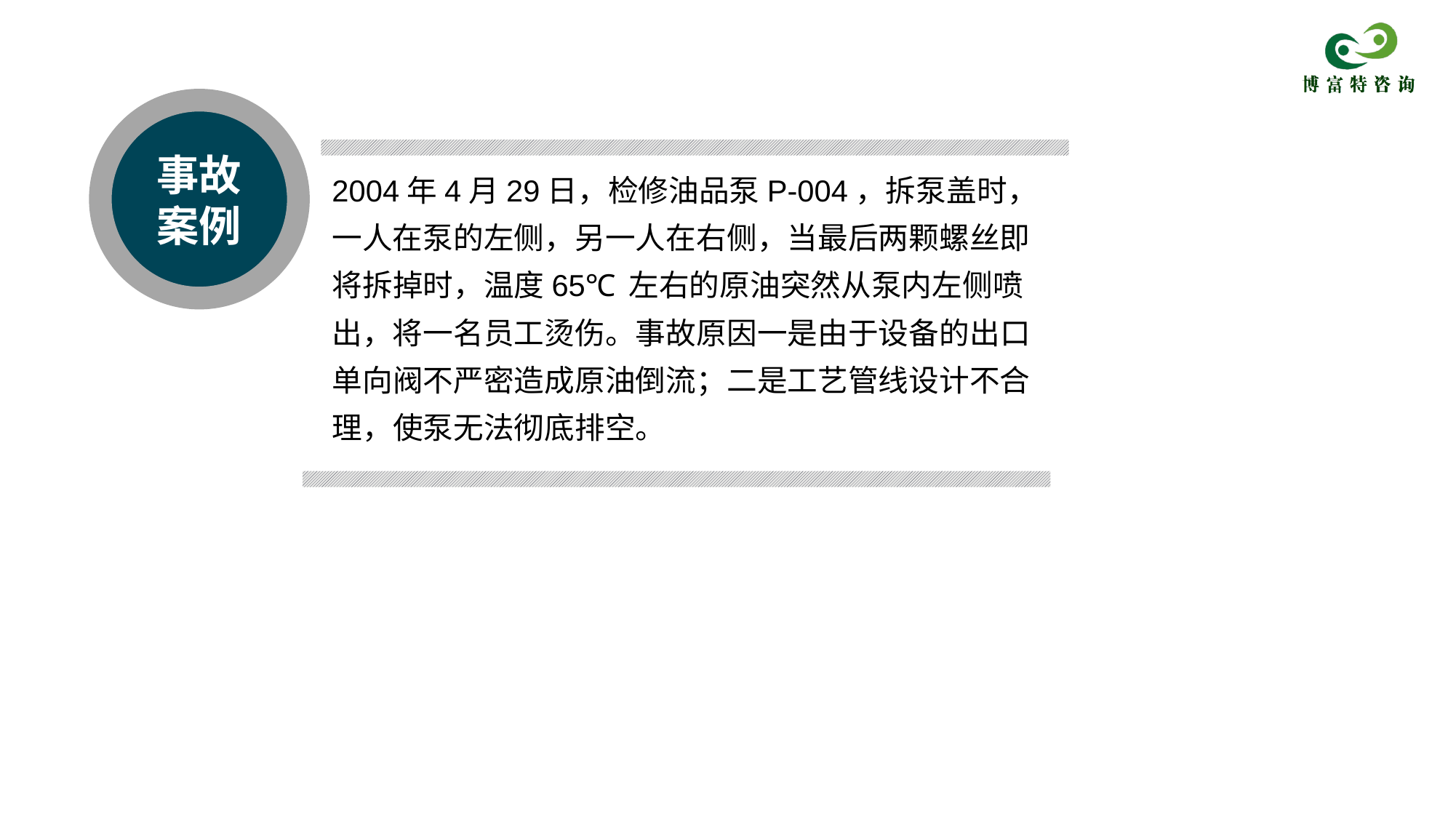

事故案例

2004年4月29日，检修油品泵P-004，拆泵盖时，一人在泵的左侧，另一人在右侧，当最后两颗螺丝即将拆掉时，温度65℃左右的原油突然从泵内左侧喷出，将一名员工烫伤。事故原因一是由于设备的出口单向阀不严密造成原油倒流；二是工艺管线设计不合理，使泵无法彻底排空。